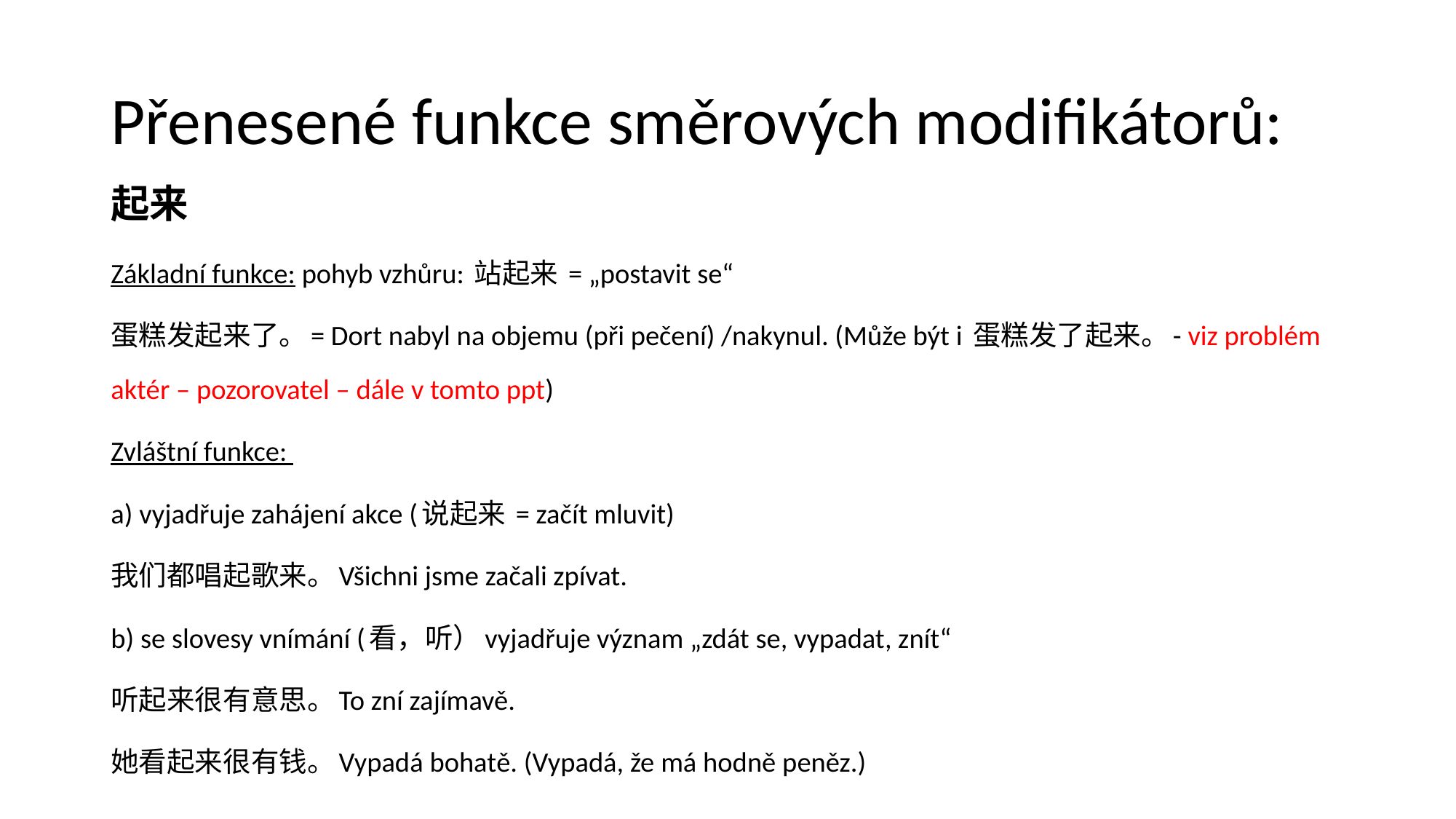

# Přenesené funkce směrových modifikátorů:
起来
Základní funkce: pohyb vzhůru: 站起来 = „postavit se“
蛋糕发起来了。= Dort nabyl na objemu (při pečení) /nakynul. (Může být i 蛋糕发了起来。- viz problém aktér – pozorovatel – dále v tomto ppt)
Zvláštní funkce:
a) vyjadřuje zahájení akce (说起来 = začít mluvit)
我们都唱起歌来。Všichni jsme začali zpívat.
b) se slovesy vnímání (看，听）vyjadřuje význam „zdát se, vypadat, znít“
听起来很有意思。To zní zajímavě.
她看起来很有钱。Vypadá bohatě. (Vypadá, že má hodně peněz.)